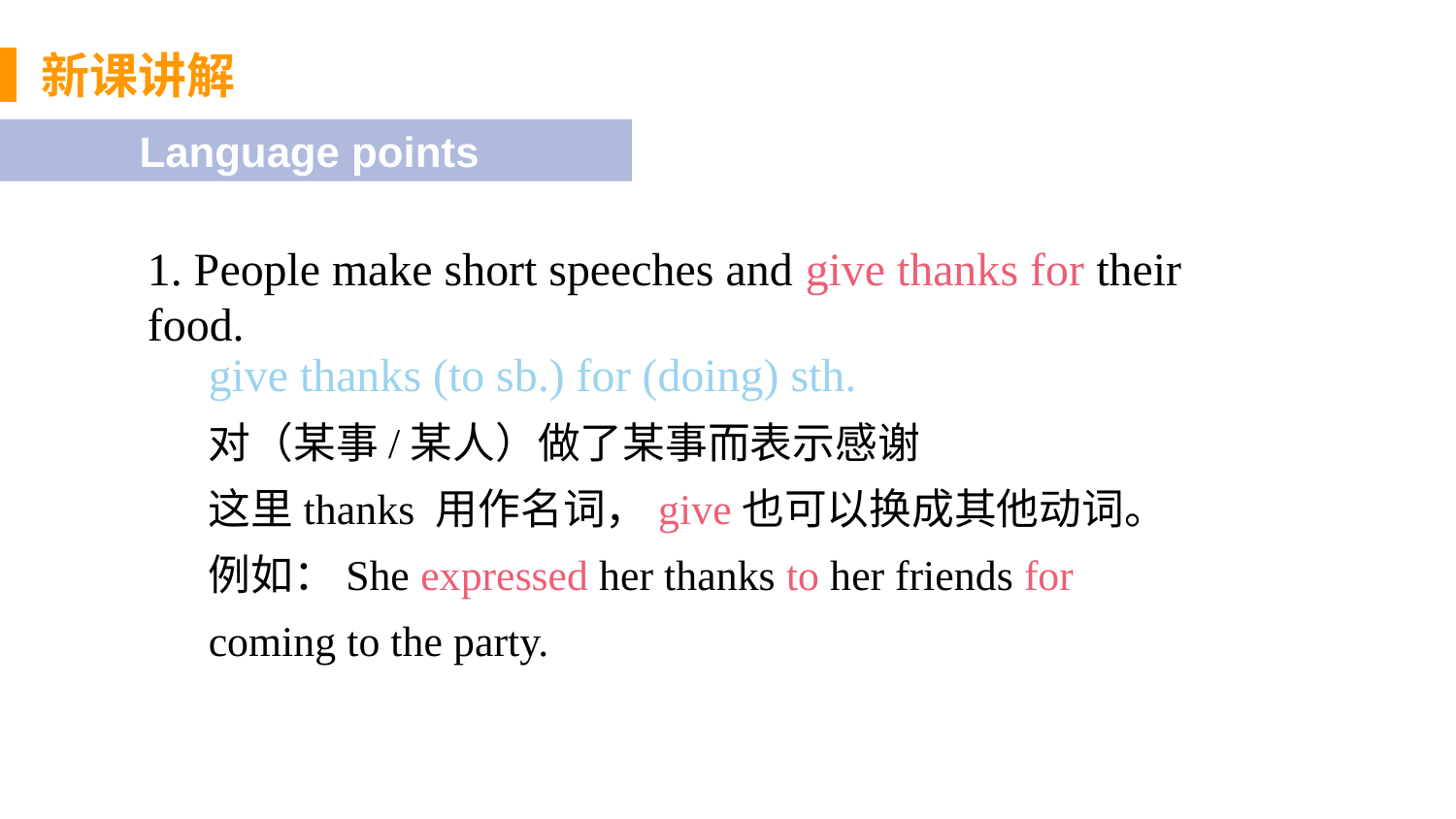

新课讲解

Language points
思 考
1. People make short speeches and give thanks for their food.
give thanks (to sb.) for (doing) sth.
对（某事/某人）做了某事而表示感谢
这里thanks 用作名词，give也可以换成其他动词。
例如：She expressed her thanks to her friends for coming to the party.